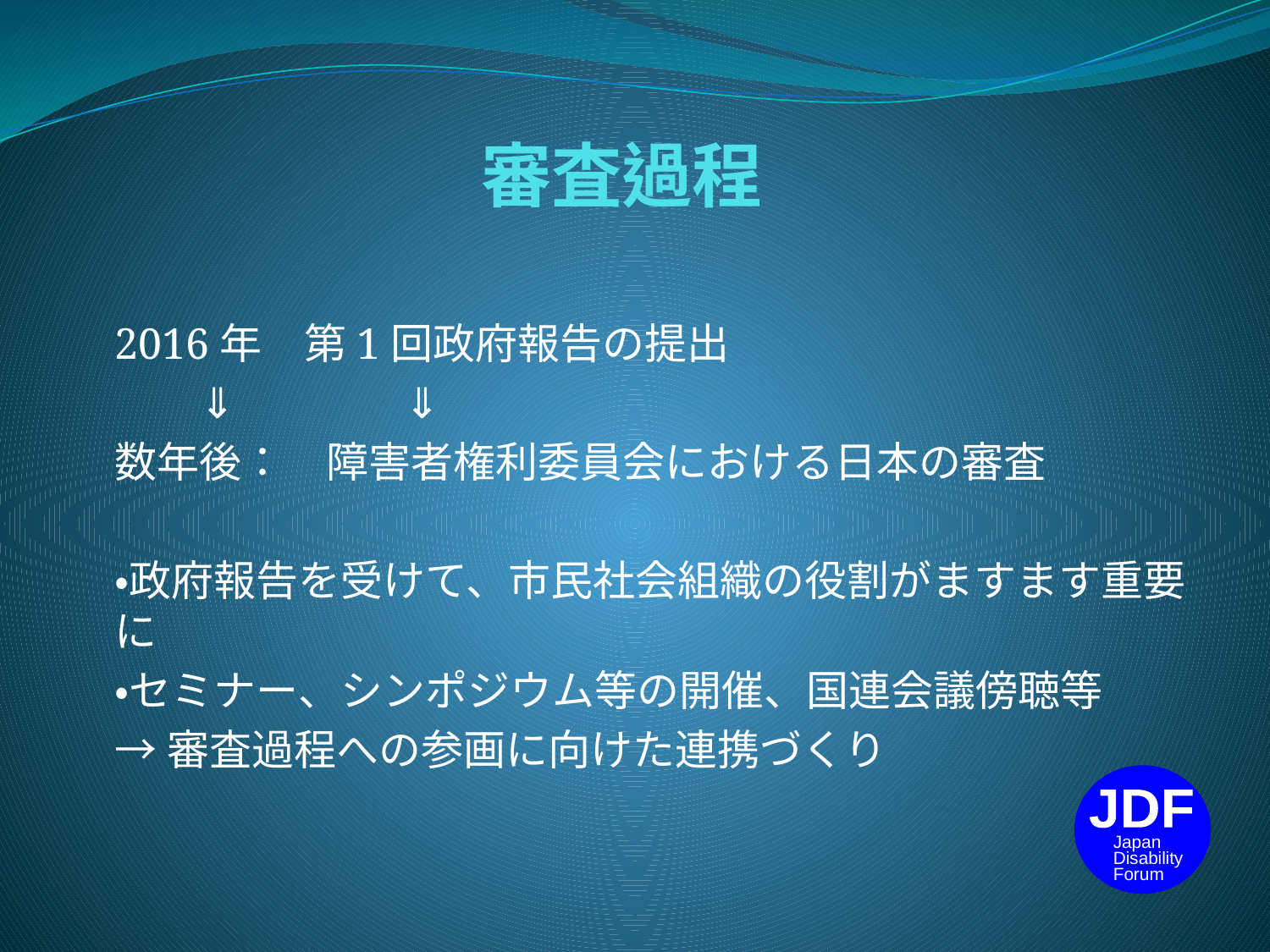

# 審査過程
2016年　第1回政府報告の提出
　　⇓　　　　⇓
数年後：　障害者権利委員会における日本の審査

・政府報告を受けて、市民社会組織の役割がますます重要に
・セミナー、シンポジウム等の開催、国連会議傍聴等
→審査過程への参画に向けた連携づくり

JDF
Japan Disability
Forum